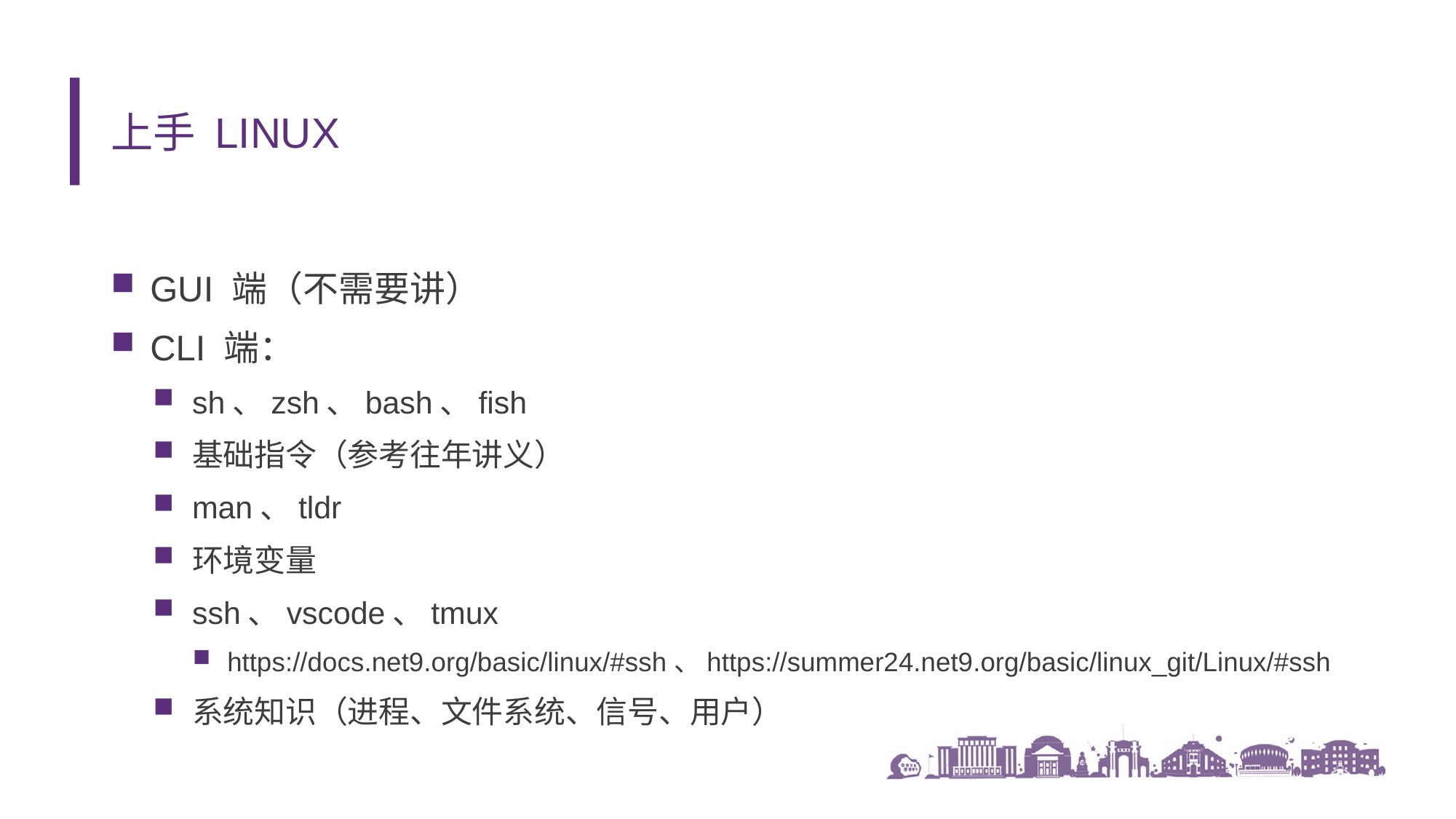

# 上手 Linux
GUI 端（不需要讲）
CLI 端：
sh、zsh、bash、fish
基础指令（参考往年讲义）
man、tldr
环境变量
ssh、vscode、tmux
https://docs.net9.org/basic/linux/#ssh、https://summer24.net9.org/basic/linux_git/Linux/#ssh
系统知识（进程、文件系统、信号、用户）